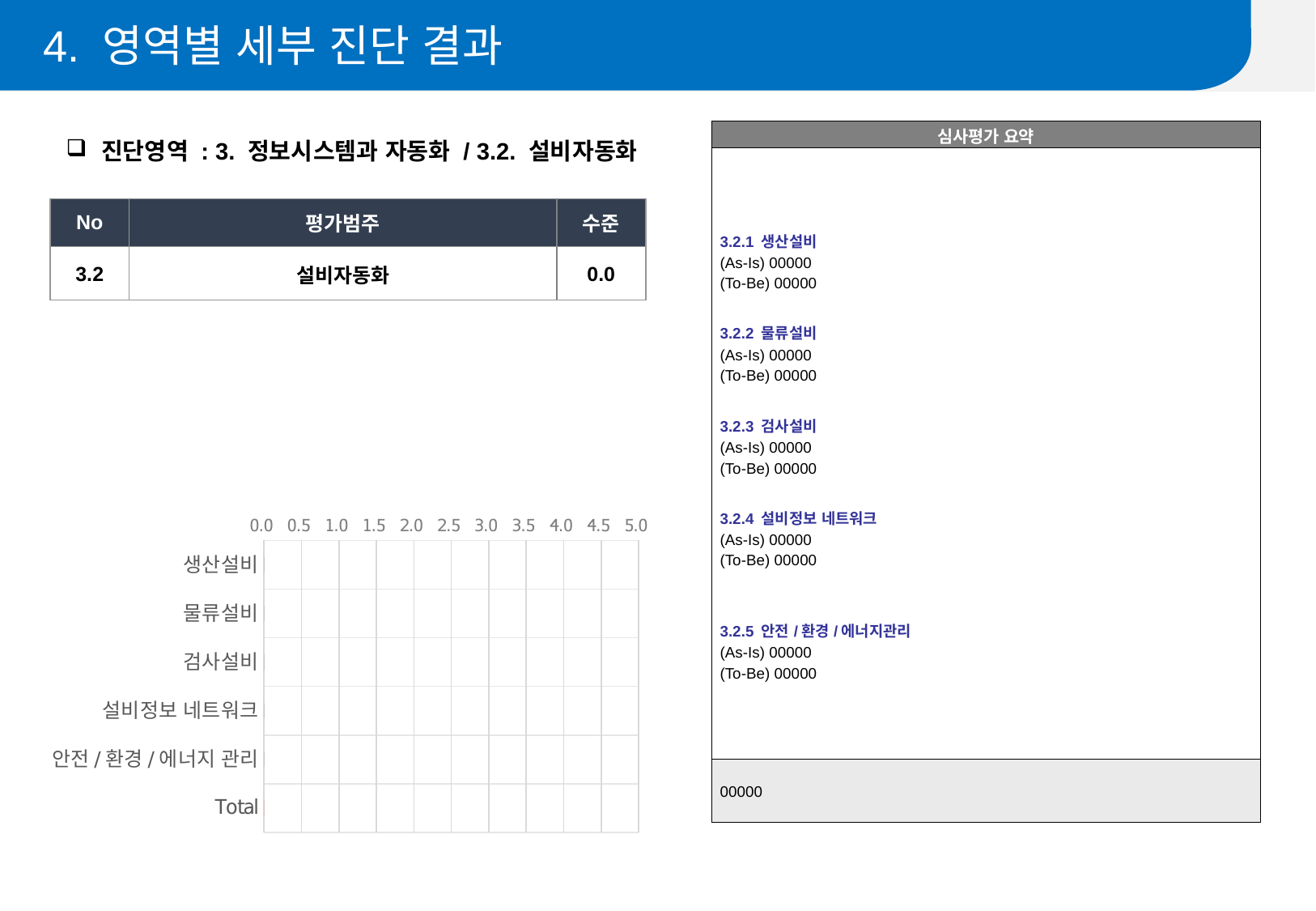

4. 영역별 세부 진단 결과
| 심사평가 요약 |
| --- |
| 3.2.1 생산설비 (As-Is) 00000 (To-Be) 00000 3.2.2 물류설비 (As-Is) 00000 (To-Be) 00000 3.2.3 검사설비 (As-Is) 00000 (To-Be) 00000 3.2.4 설비정보 네트워크 (As-Is) 00000 (To-Be) 00000 3.2.5 안전/환경/에너지관리 (As-Is) 00000 (To-Be) 00000 |
| 00000 |
진단영역 : 3. 정보시스템과 자동화 / 3.2. 설비자동화
| No | 평가범주 | 수준 |
| --- | --- | --- |
| 3.2 | 설비자동화 | 0.0 |

### Chart

| Category | 점수 |
|---|---|
| 생산설비 | 0.0 |
| 물류설비 | 0.0 |
| 검사설비 | 0.0 |
| 설비정보 네트워크 | 0.0 |
| 안전/환경/에너지 관리 | 0.0 |
| Total | 0.0 |